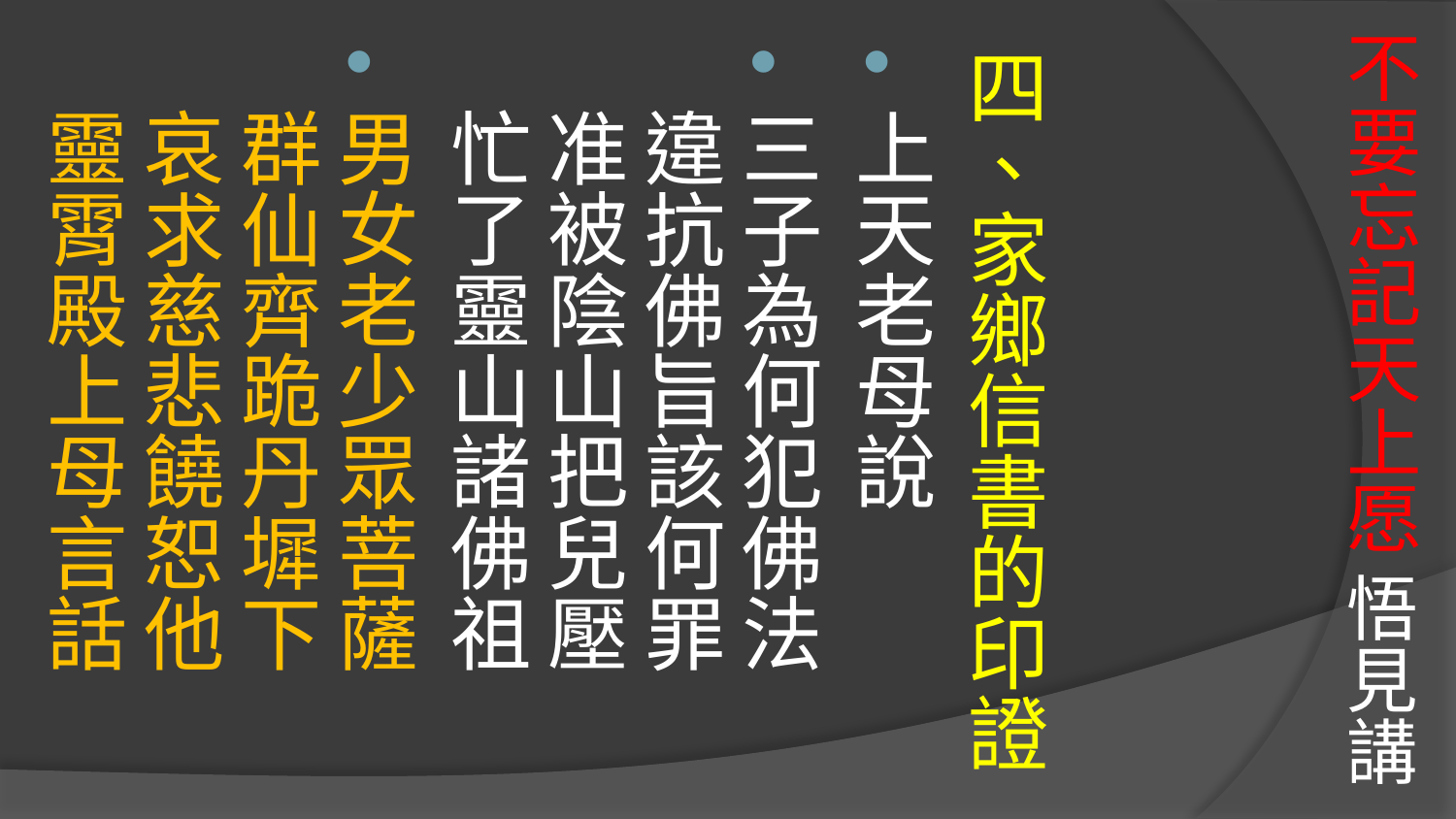

# 不要忘記天上愿 悟見講
四、家鄉信書的印證
上天老母說
三子為何犯佛法 
違抗佛旨該何罪 
准被陰山把兒壓 
忙了靈山諸佛祖
男女老少眾菩薩 
群仙齊跪丹墀下 
哀求慈悲饒恕他 
靈霄殿上母言話